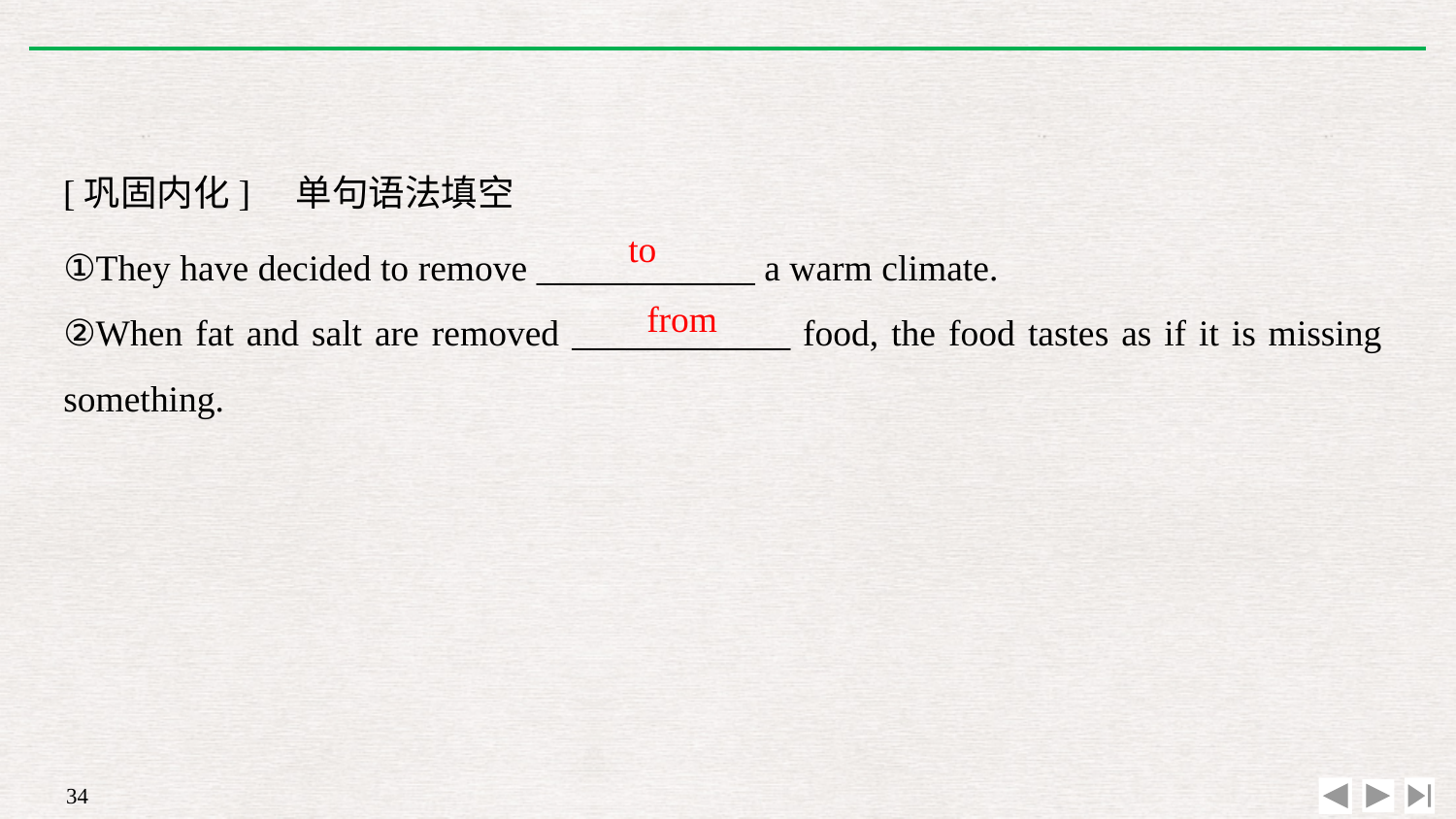

[巩固内化]　单句语法填空
①They have decided to remove ____________ a warm climate.
②When fat and salt are removed ____________ food, the food tastes as if it is missing something.
to
from